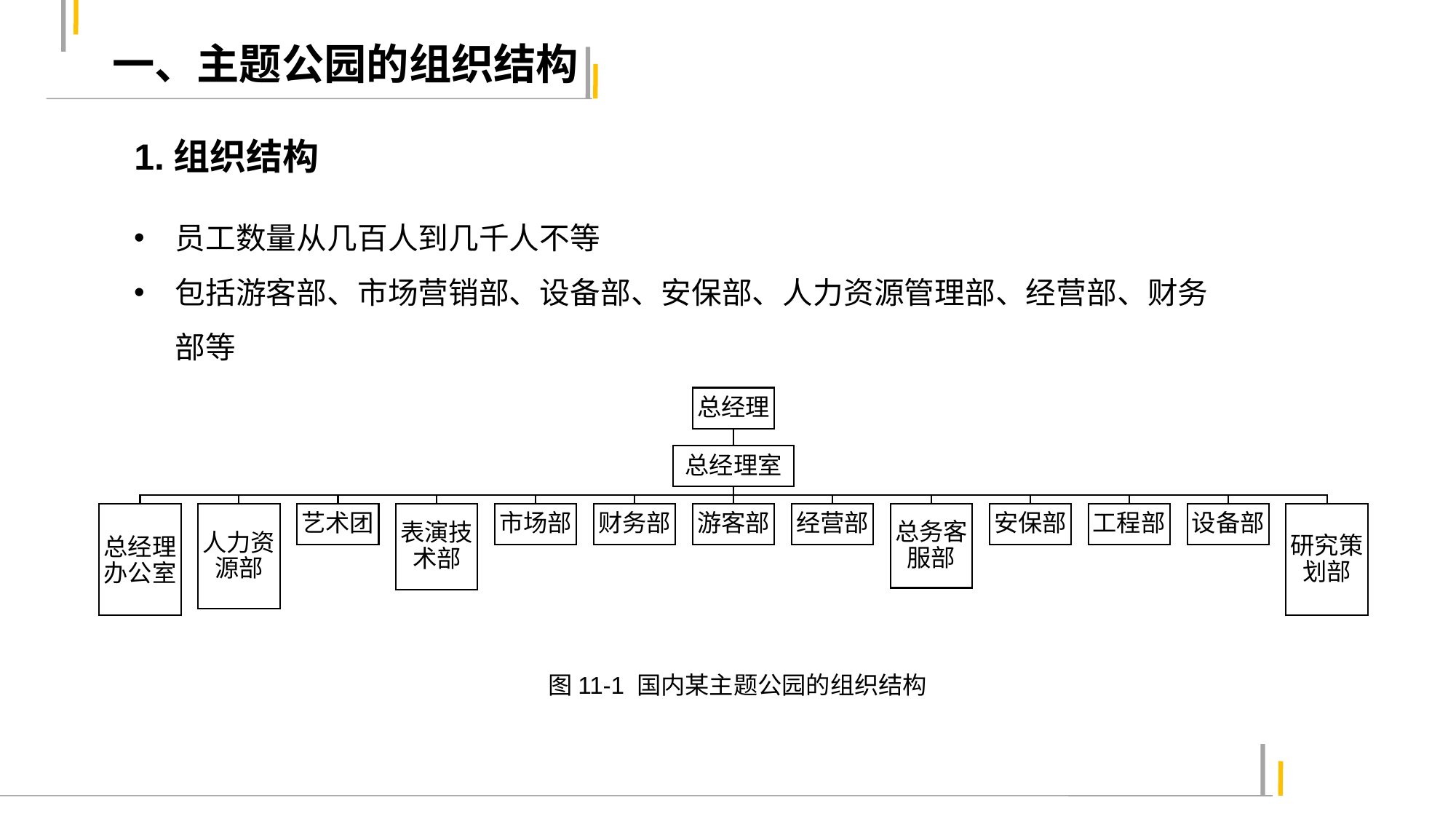

一、主题公园的组织结构

1.组织结构
员工数量从几百人到几千人不等
包括游客部、市场营销部、设备部、安保部、人力资源管理部、经营部、财务部等
总经理
总经理室

总经理办公室

人力资源部
艺术团
表演技术部
市场部
财务部
游客部
经营部
总务客服部
安保部
工程部
设备部
研究策划部
图11-1 国内某主题公园的组织结构